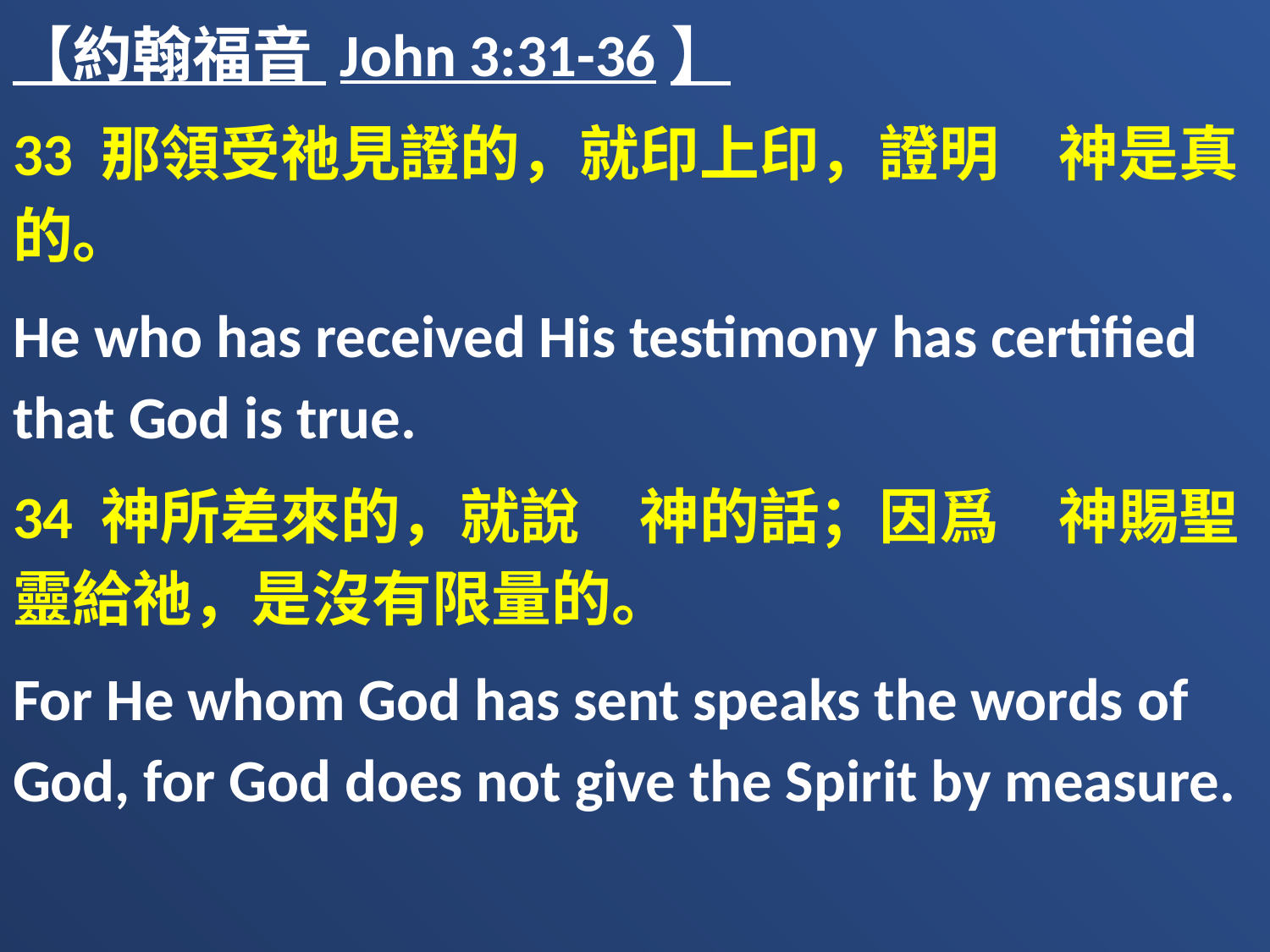

【約翰福音 John 3:31-36】
33 那領受祂見證的，就印上印，證明　神是真的。
He who has received His testimony has certified that God is true.
34 神所差來的，就說　神的話；因爲　神賜聖靈給祂，是沒有限量的。
For He whom God has sent speaks the words of God, for God does not give the Spirit by measure.